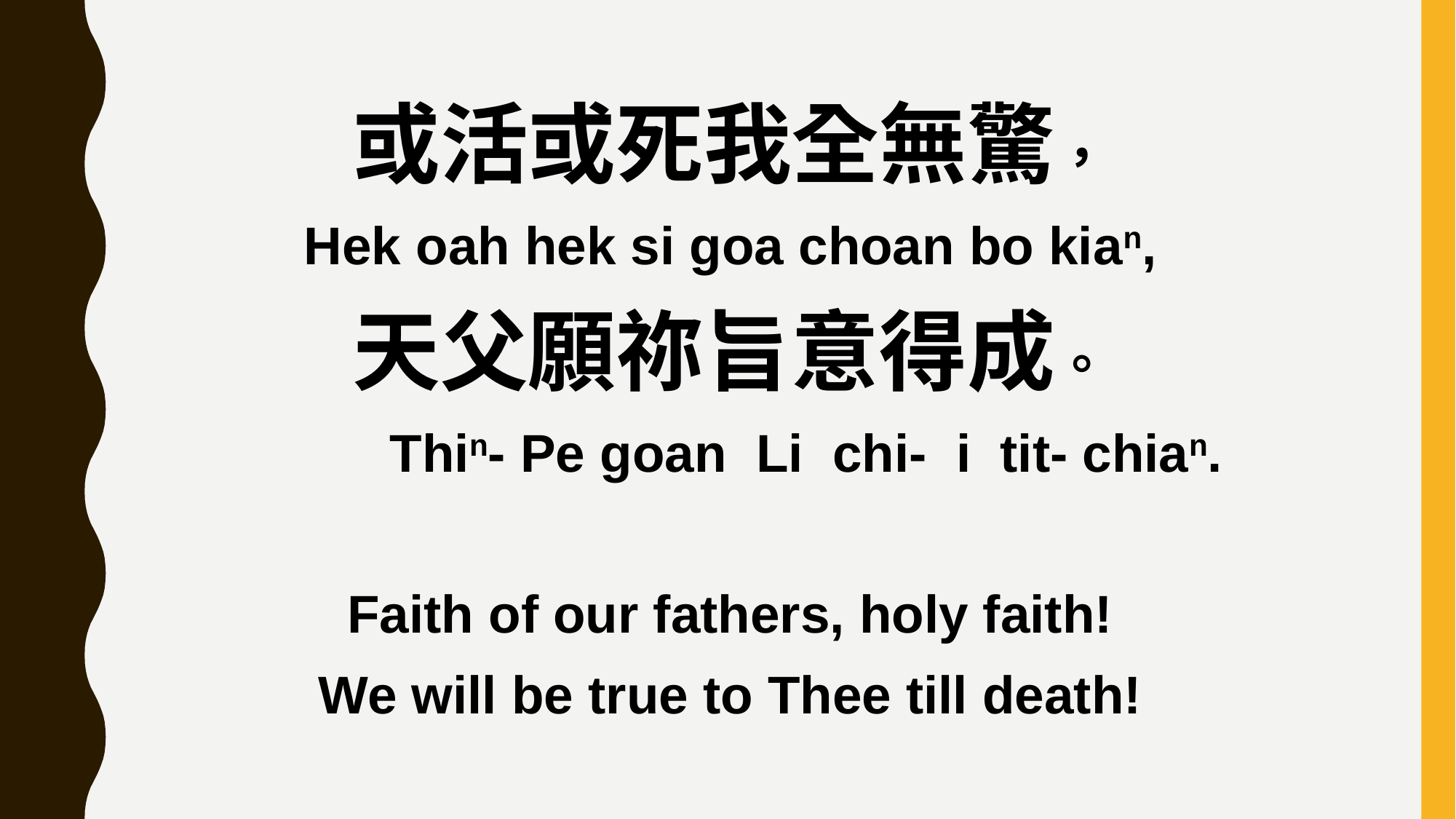

或活或死我全無驚，
Hek oah hek si goa choan bo kian,
天父願祢旨意得成。
             Thin- Pe goan  Li  chi-  i  tit- chian.

Faith of our fathers, holy faith!
We will be true to Thee till death!